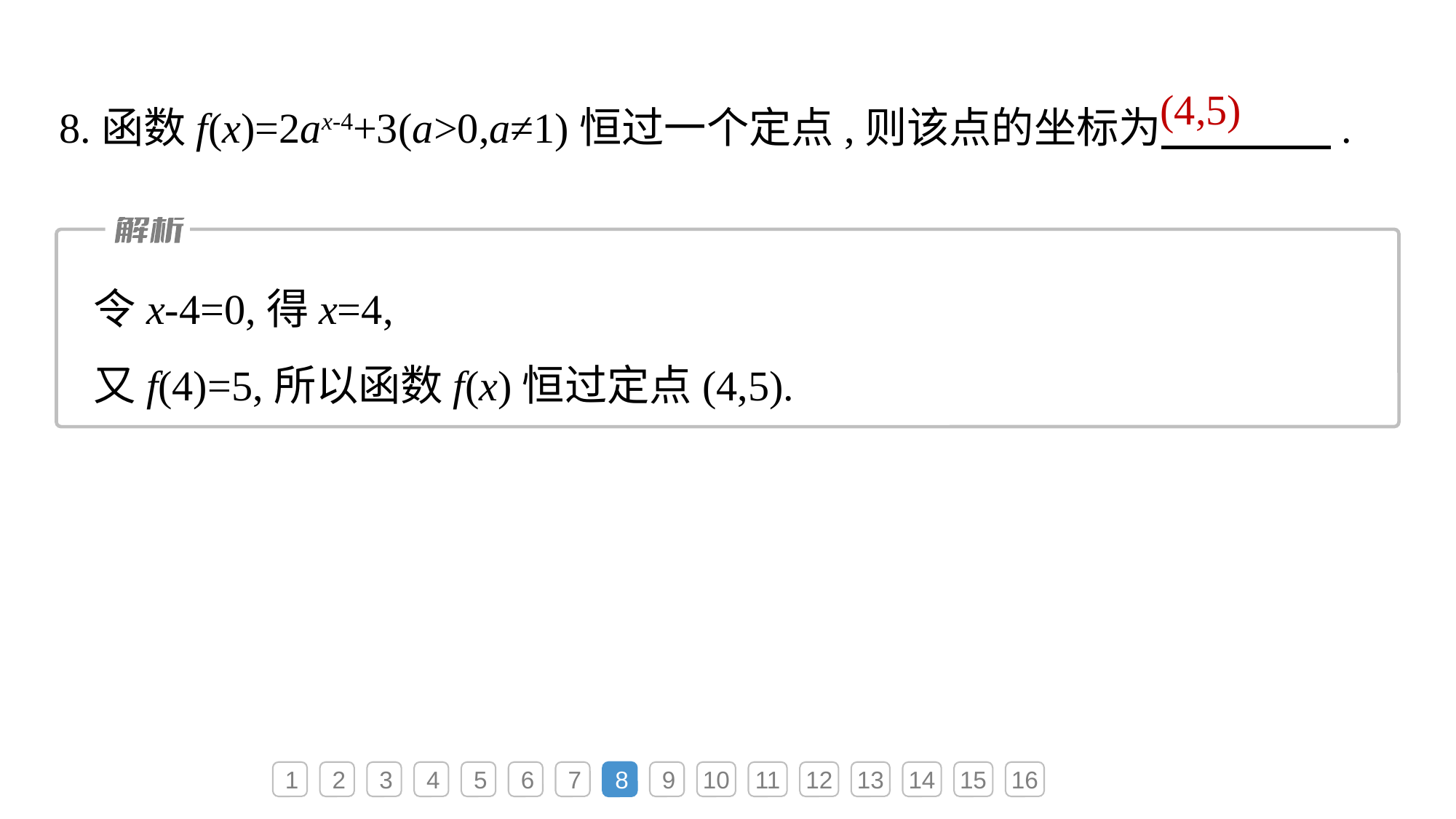

8.函数f(x)=2ax-4+3(a>0,a≠1)恒过一个定点,则该点的坐标为　　　　.
(4,5)

令x-4=0,得x=4,
又f(4)=5,所以函数f(x)恒过定点(4,5).
1
2
3
4
5
6
7
8
9
10
11
12
13
14
15
16